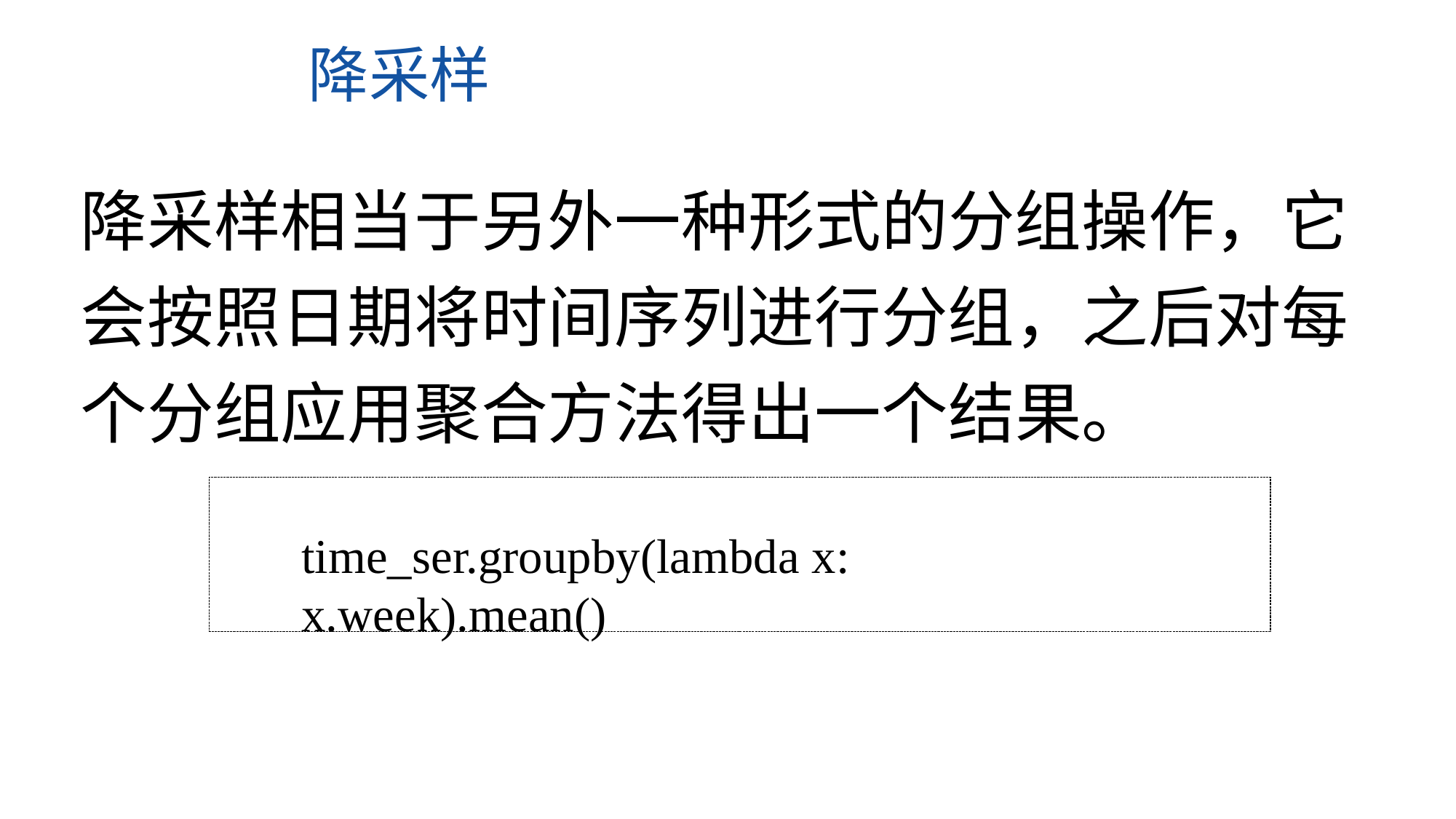

降采样
降采样相当于另外一种形式的分组操作，它会按照日期将时间序列进行分组，之后对每个分组应用聚合方法得出一个结果。

time_ser.groupby(lambda x: x.week).mean()